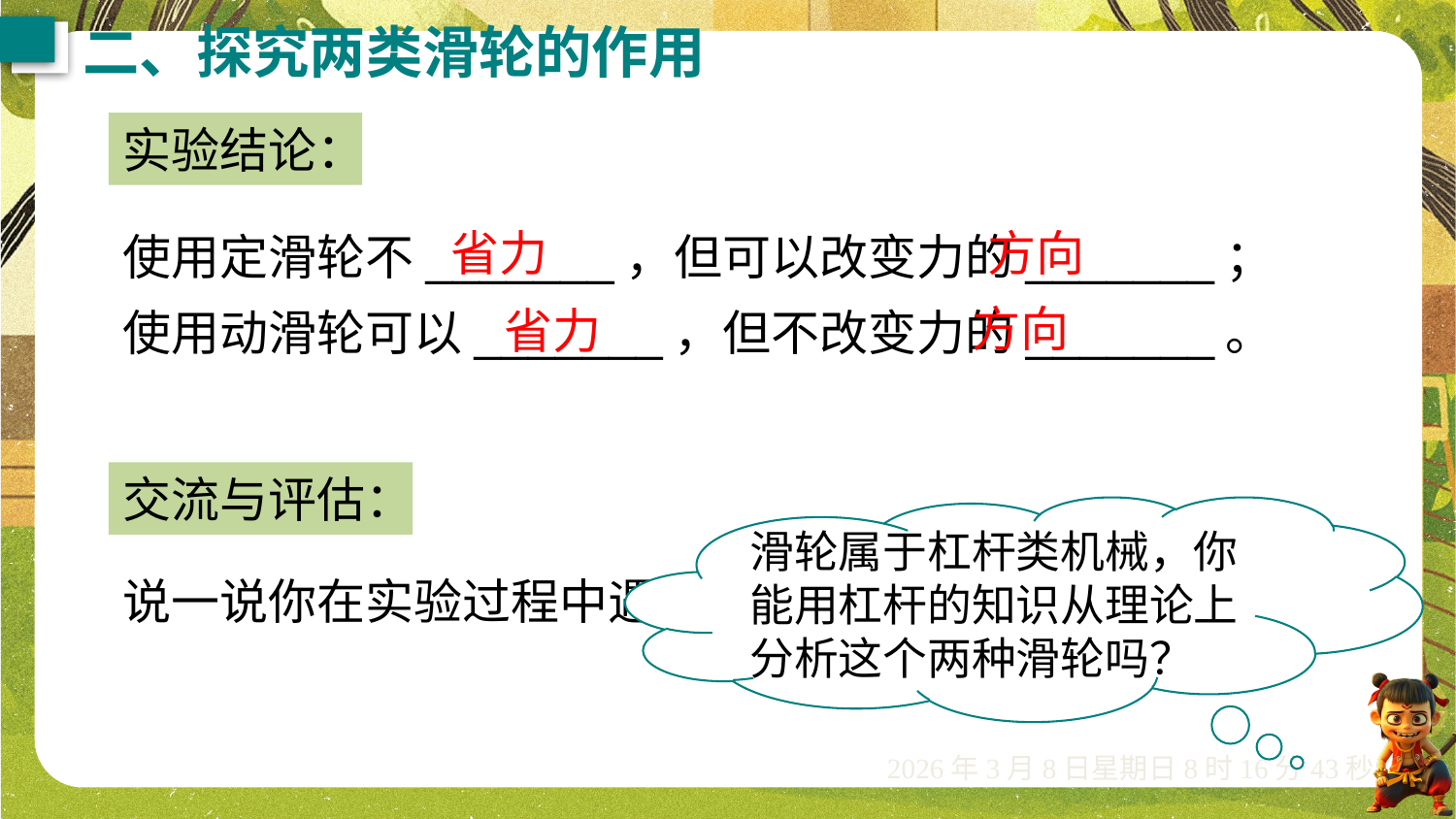

二、探究两类滑轮的作用

实验结论：
使用定滑轮不_______，但可以改变力的_______；
使用动滑轮可以_______，但不改变力的_______。
省力
方向
方向
省力
交流与评估：
滑轮属于杠杆类机械，你能用杠杆的知识从理论上分析这个两种滑轮吗？
说一说你在实验过程中遇到的问题。